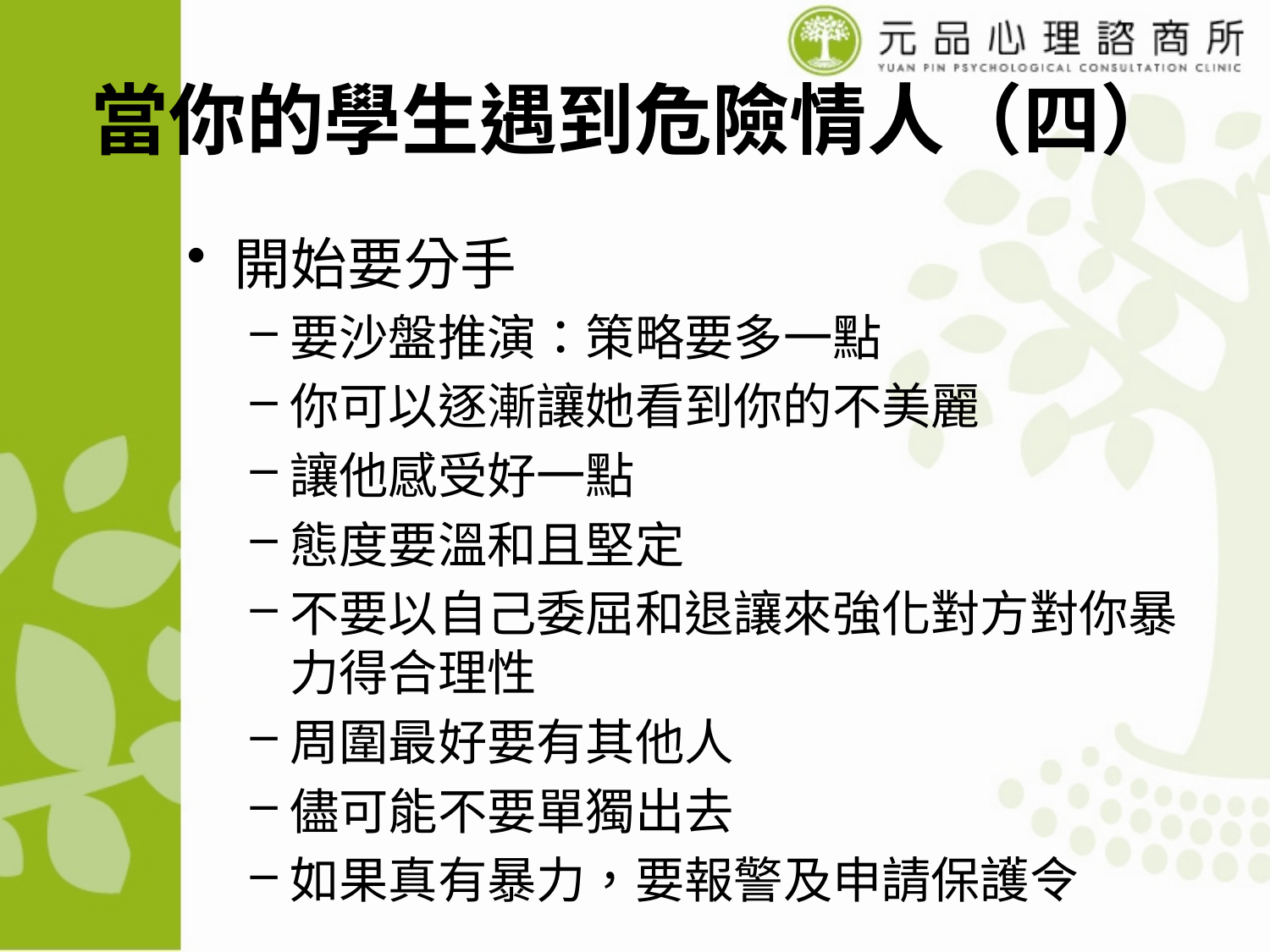

# 當你的學生遇到危險情人（四）
開始要分手
要沙盤推演：策略要多一點
你可以逐漸讓她看到你的不美麗
讓他感受好一點
態度要溫和且堅定
不要以自己委屈和退讓來強化對方對你暴力得合理性
周圍最好要有其他人
儘可能不要單獨出去
如果真有暴力，要報警及申請保護令